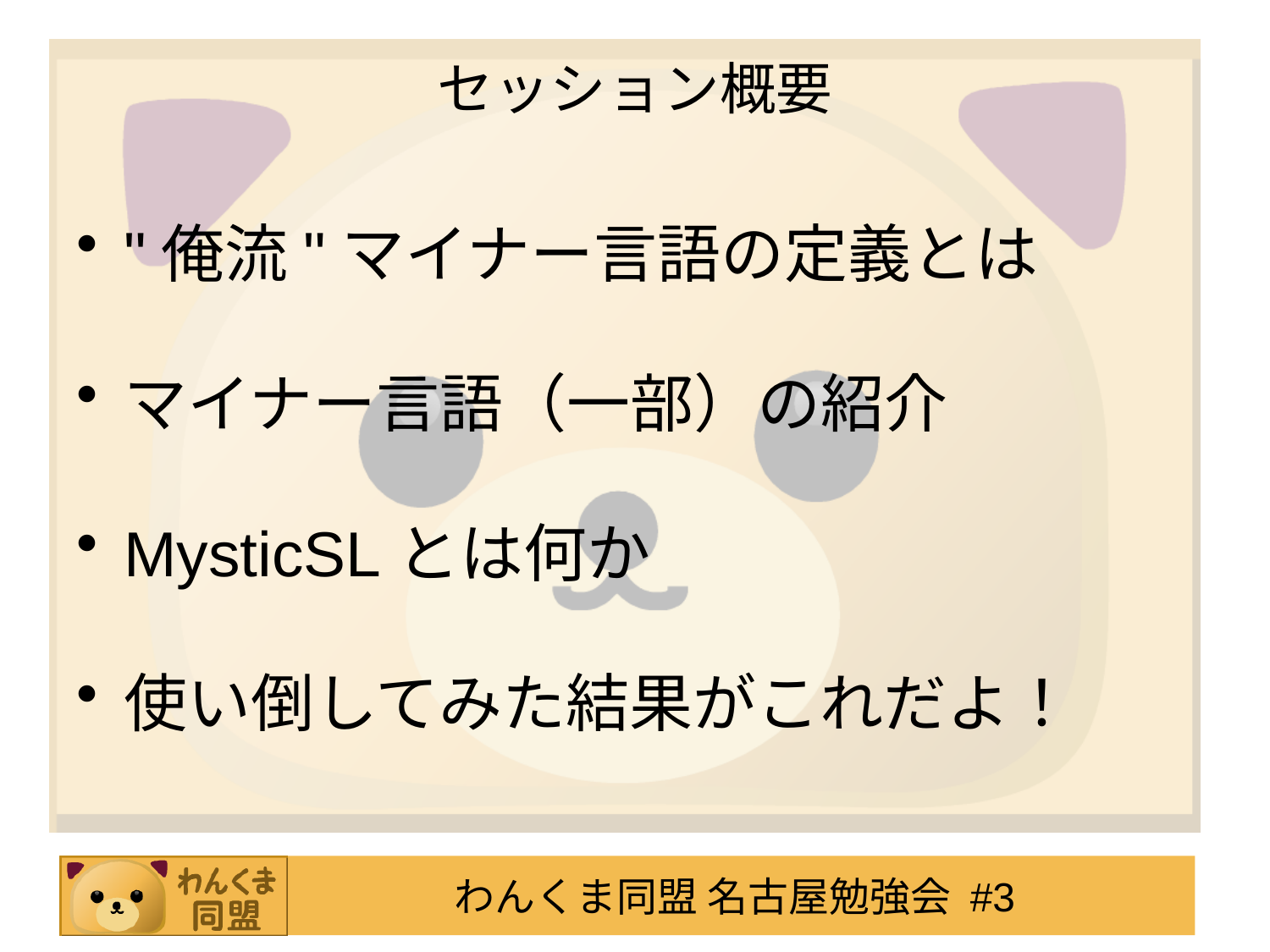

# セッション概要
"俺流"マイナー言語の定義とは
マイナー言語（一部）の紹介
MysticSLとは何か
使い倒してみた結果がこれだよ！